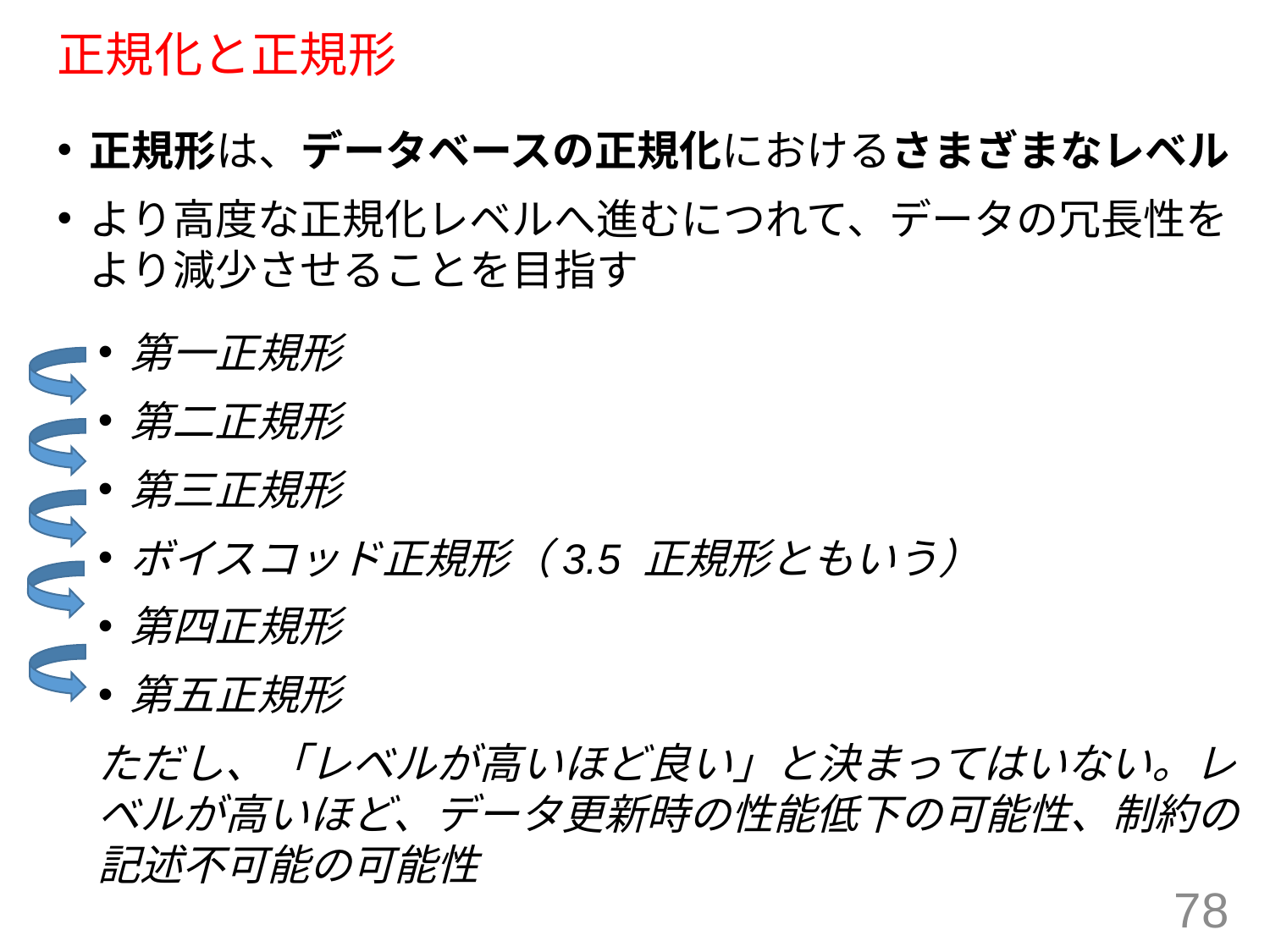

# 正規化と正規形
正規形は、データベースの正規化におけるさまざまなレベル
より高度な正規化レベルへ進むにつれて、データの冗長性をより減少させることを目指す
第一正規形
第二正規形
第三正規形
ボイスコッド正規形（3.5 正規形ともいう）
第四正規形
第五正規形
ただし、「レベルが高いほど良い」と決まってはいない。レベルが高いほど、データ更新時の性能低下の可能性、制約の記述不可能の可能性

78